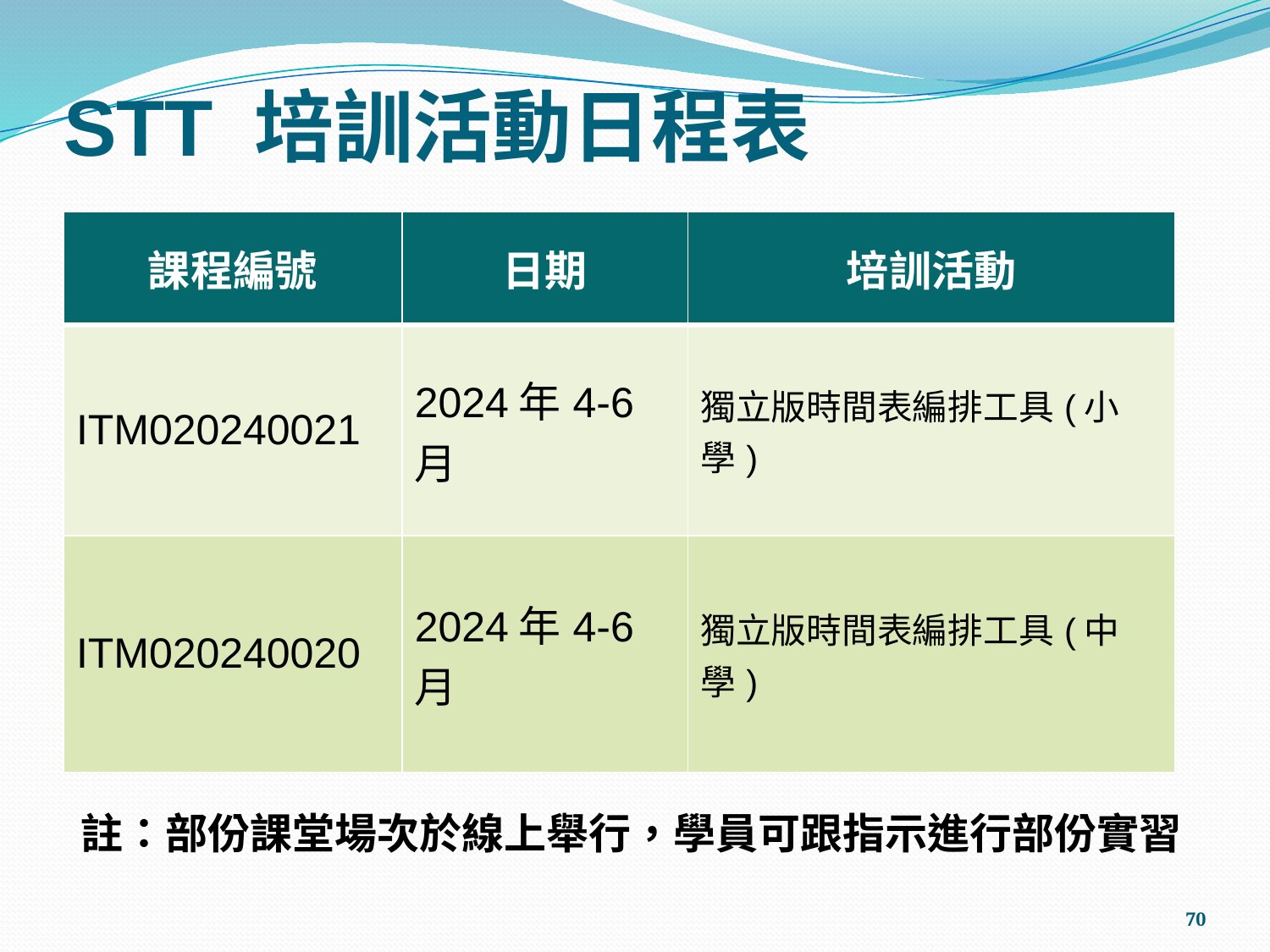

# STT 培訓活動日程表
| 課程編號 | 日期 | 培訓活動 |
| --- | --- | --- |
| ITM020240021 | 2024年4-6月 | 獨立版時間表編排工具(小學) |
| ITM020240020 | 2024年4-6月 | 獨立版時間表編排工具(中學) |
註：部份課堂場次於線上舉行，學員可跟指示進行部份實習
70